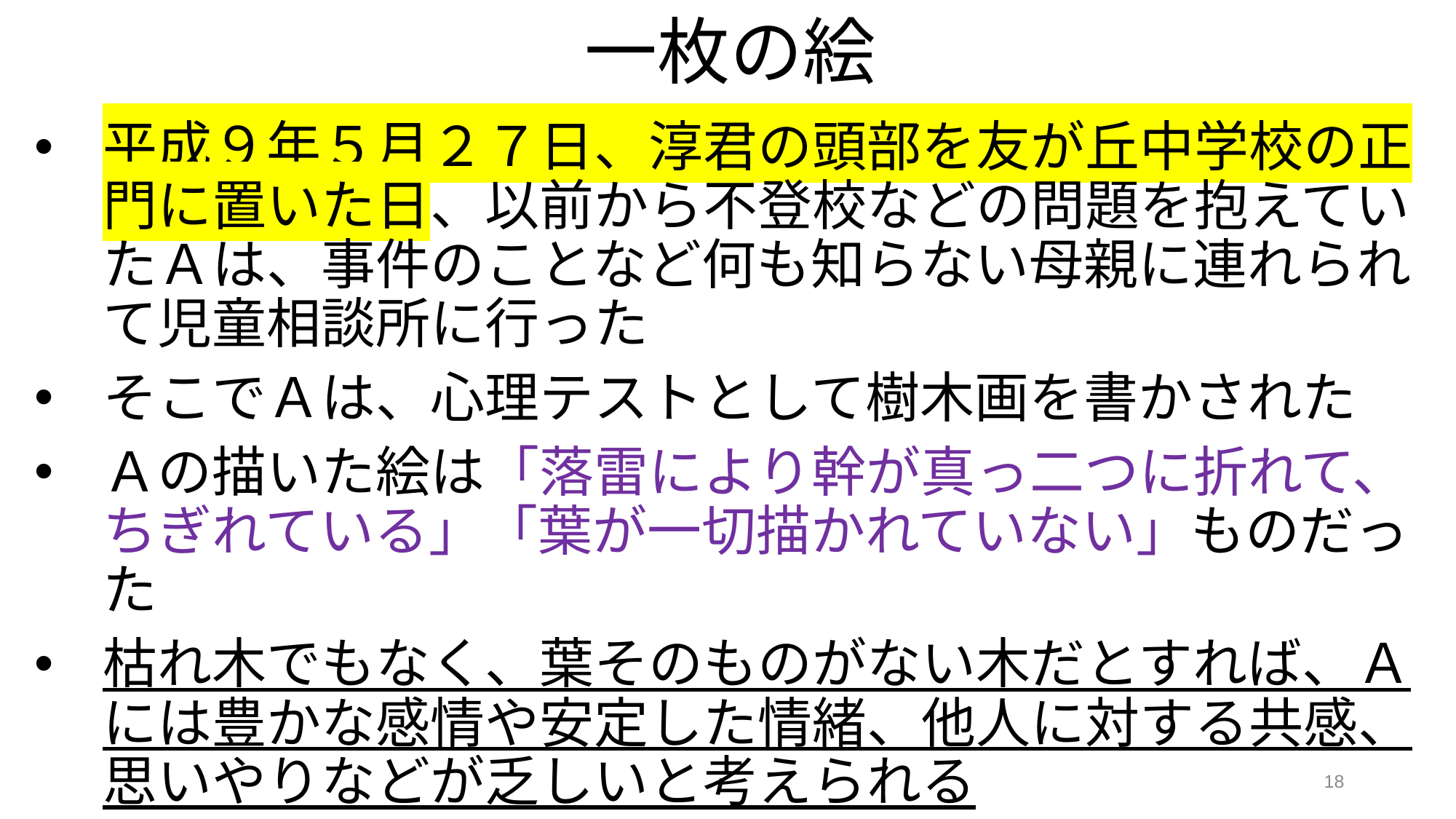

# 一枚の絵
平成９年５月２７日、淳君の頭部を友が丘中学校の正門に置いた日、以前から不登校などの問題を抱えていたＡは、事件のことなど何も知らない母親に連れられて児童相談所に行った
そこでＡは、心理テストとして樹木画を書かされた
Ａの描いた絵は「落雷により幹が真っ二つに折れて、ちぎれている」「葉が一切描かれていない」ものだった
枯れ木でもなく、葉そのものがない木だとすれば、Ａには豊かな感情や安定した情緒、他人に対する共感、思いやりなどが乏しいと考えられる
18